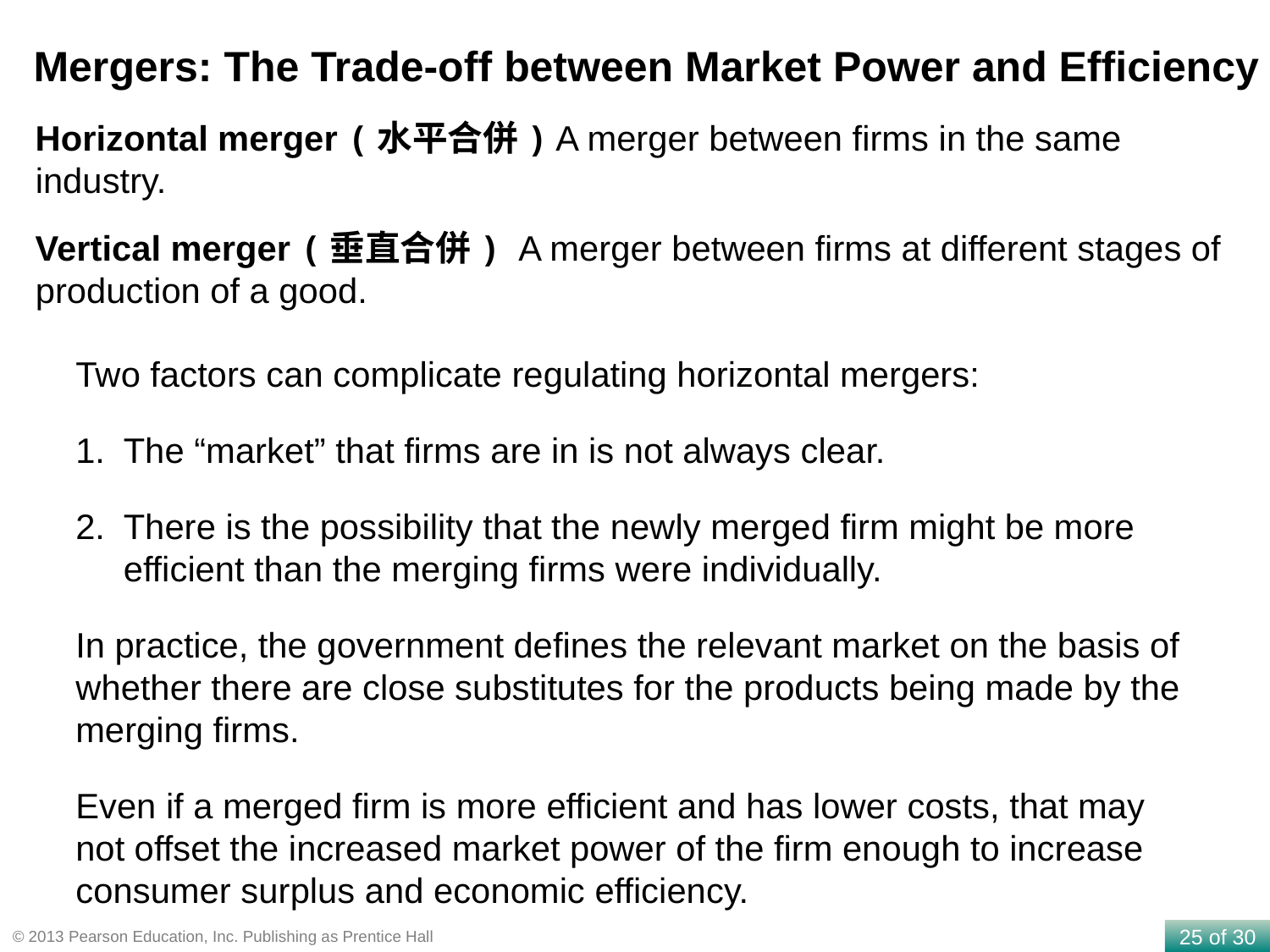

Mergers: The Trade-off between Market Power and Efficiency
Horizontal merger (水平合併) A merger between firms in the same industry.
Vertical merger (垂直合併)  A merger between firms at different stages of production of a good.
Two factors can complicate regulating horizontal mergers:

The “market” that firms are in is not always clear.

There is the possibility that the newly merged firm might be more efficient than the merging firms were individually.

In practice, the government defines the relevant market on the basis of whether there are close substitutes for the products being made by the merging firms.

Even if a merged firm is more efficient and has lower costs, that may not offset the increased market power of the firm enough to increase consumer surplus and economic efficiency.